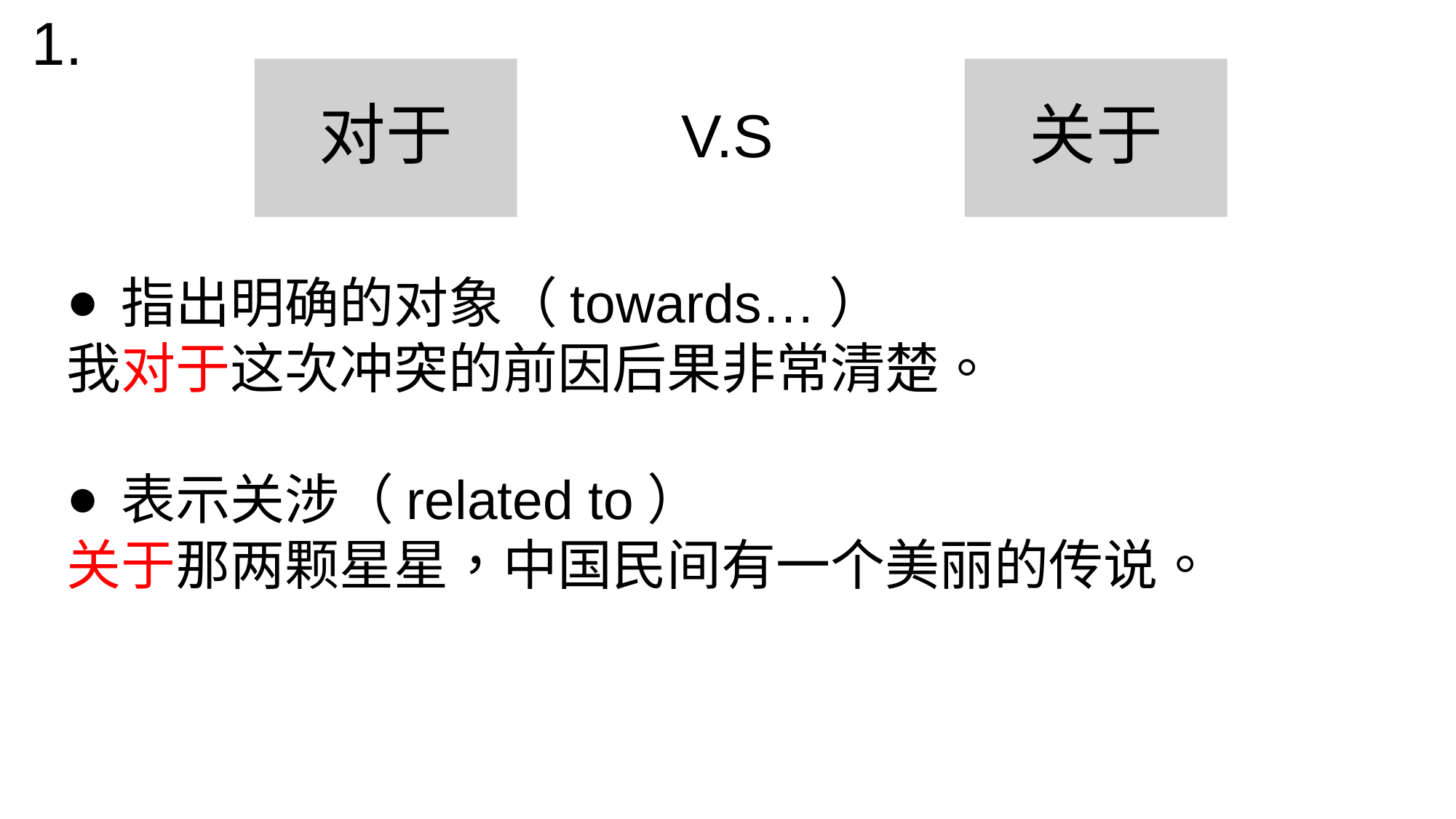

1.
对于
V.S
关于
指出明确的对象（towards…）
我对于这次冲突的前因后果非常清楚。

表示关涉（related to）
关于那两颗星星，中国民间有一个美丽的传说。